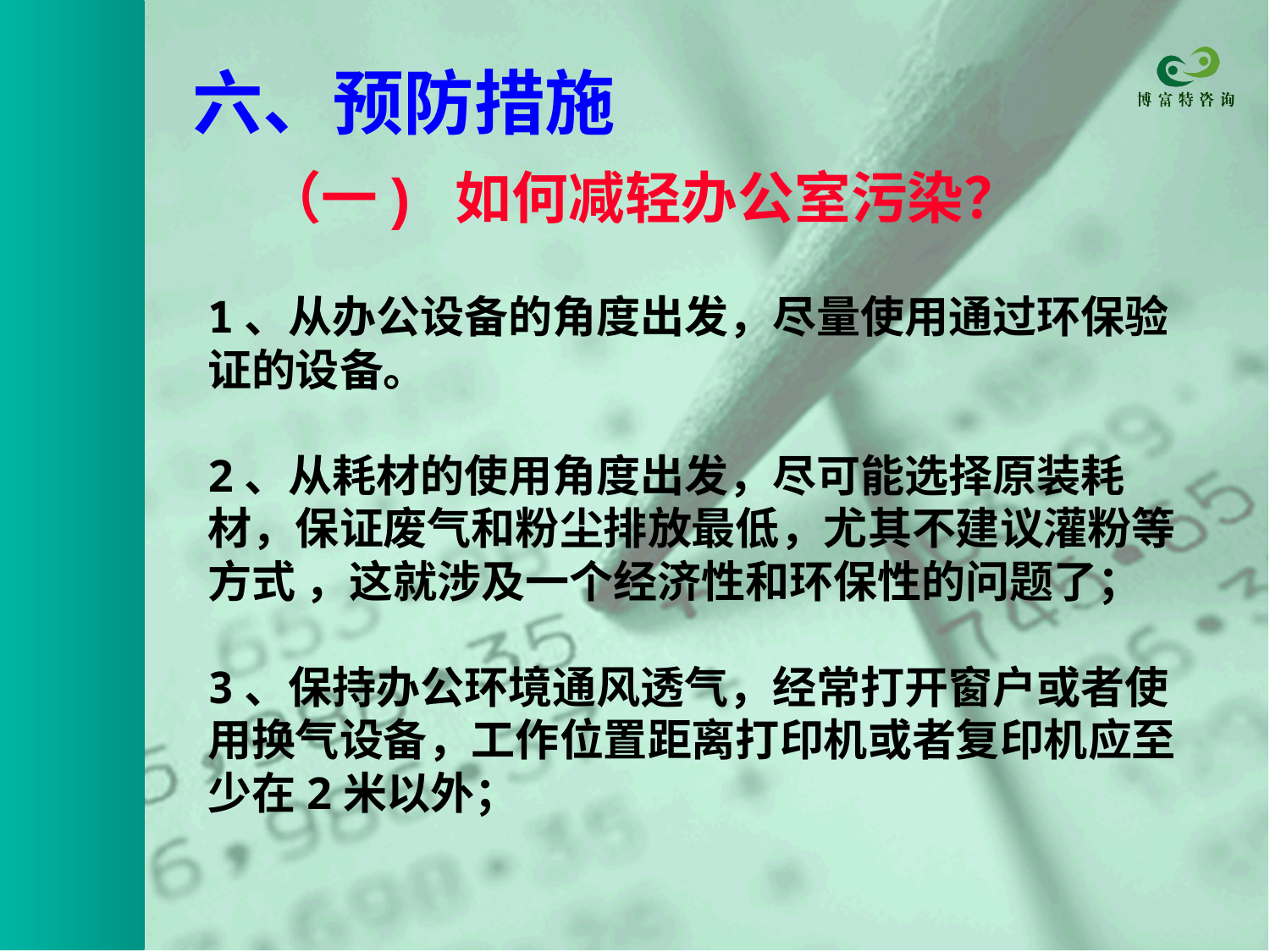

# 六、预防措施
     （一)  如何减轻办公室污染？

1、从办公设备的角度出发，尽量使用通过环保验证的设备。

2、从耗材的使用角度出发，尽可能选择原装耗材，保证废气和粉尘排放最低，尤其不建议灌粉等方式 ，这就涉及一个经济性和环保性的问题了；

3、保持办公环境通风透气，经常打开窗户或者使用换气设备，工作位置距离打印机或者复印机应至少在2米以外；